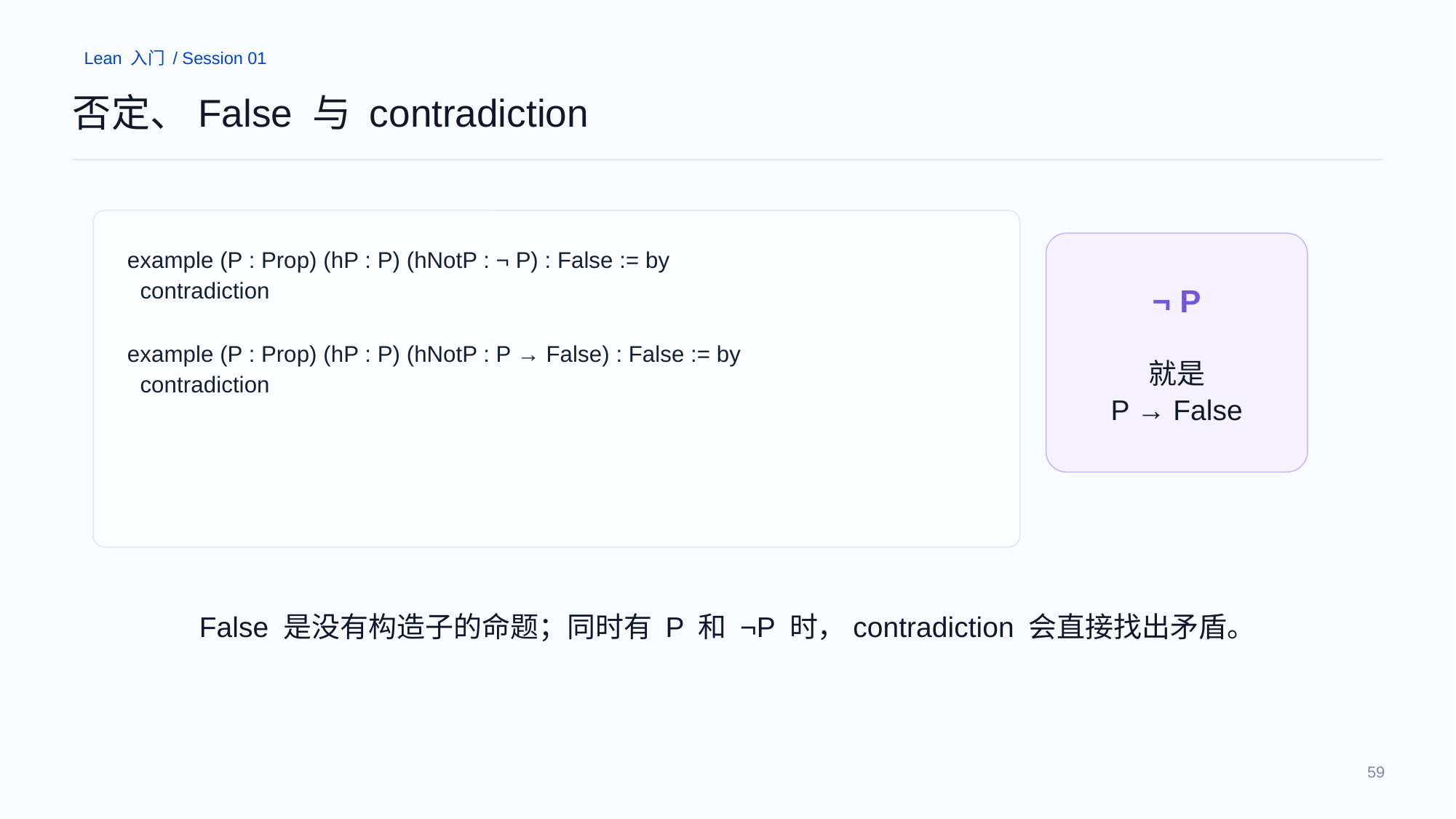

Lean 入门 / Session 01
否定、False 与 contradiction

example (P : Prop) (hP : P) (hNotP : ¬ P) : False := by
  contradiction

example (P : Prop) (hP : P) (hNotP : P → False) : False := by
  contradiction
¬ P
就是
P → False
False 是没有构造子的命题；同时有 P 和 ¬P 时，contradiction 会直接找出矛盾。
59